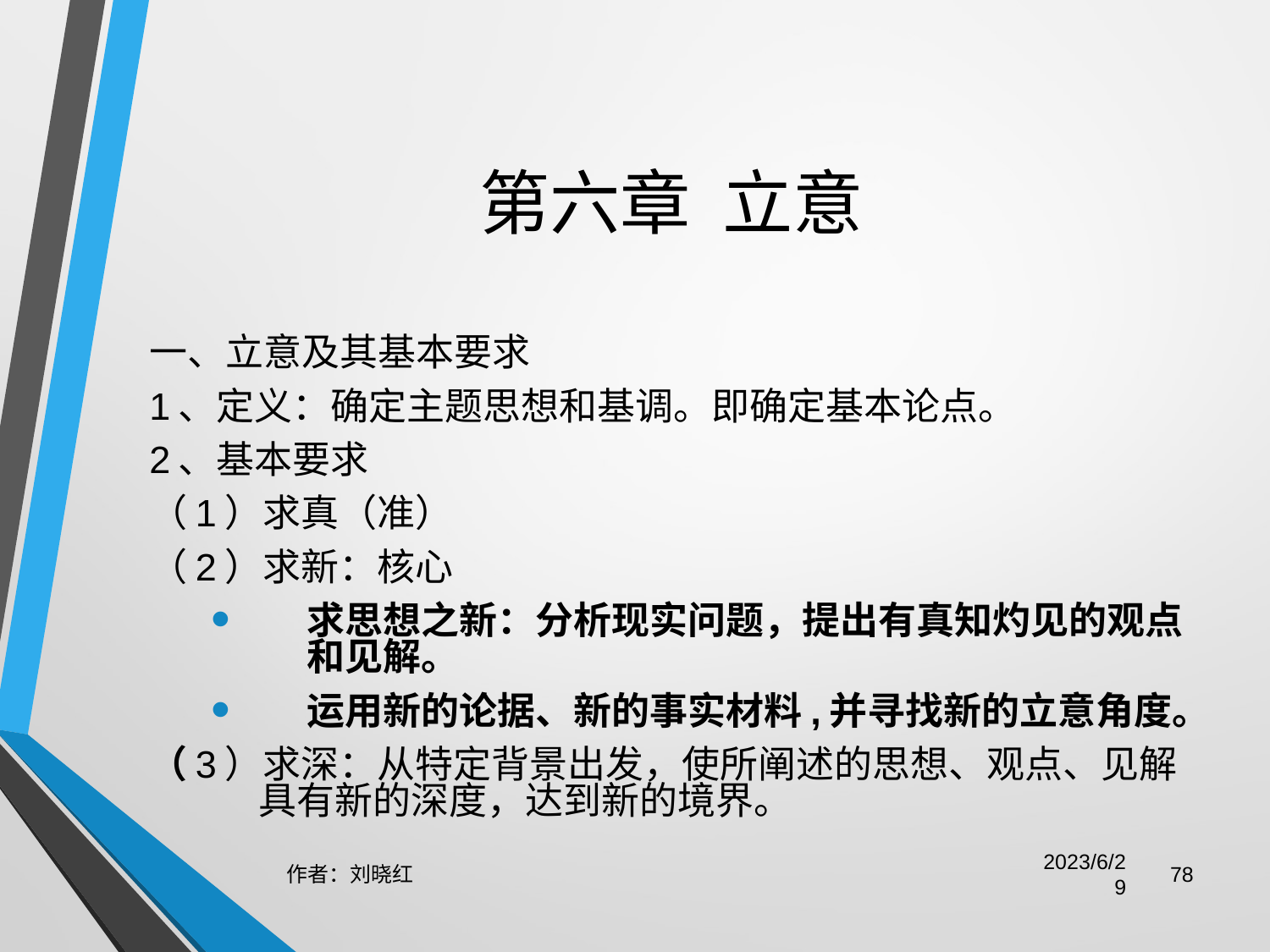

# 第六章  立意
一、立意及其基本要求
1、定义：确定主题思想和基调。即确定基本论点。
2、基本要求
（1）求真（准）
（2）求新：核心
求思想之新：分析现实问题，提出有真知灼见的观点和见解。
运用新的论据、新的事实材料,并寻找新的立意角度。
（3）求深：从特定背景出发，使所阐述的思想、观点、见解具有新的深度，达到新的境界。
作者：刘晓红
2023/6/29
78